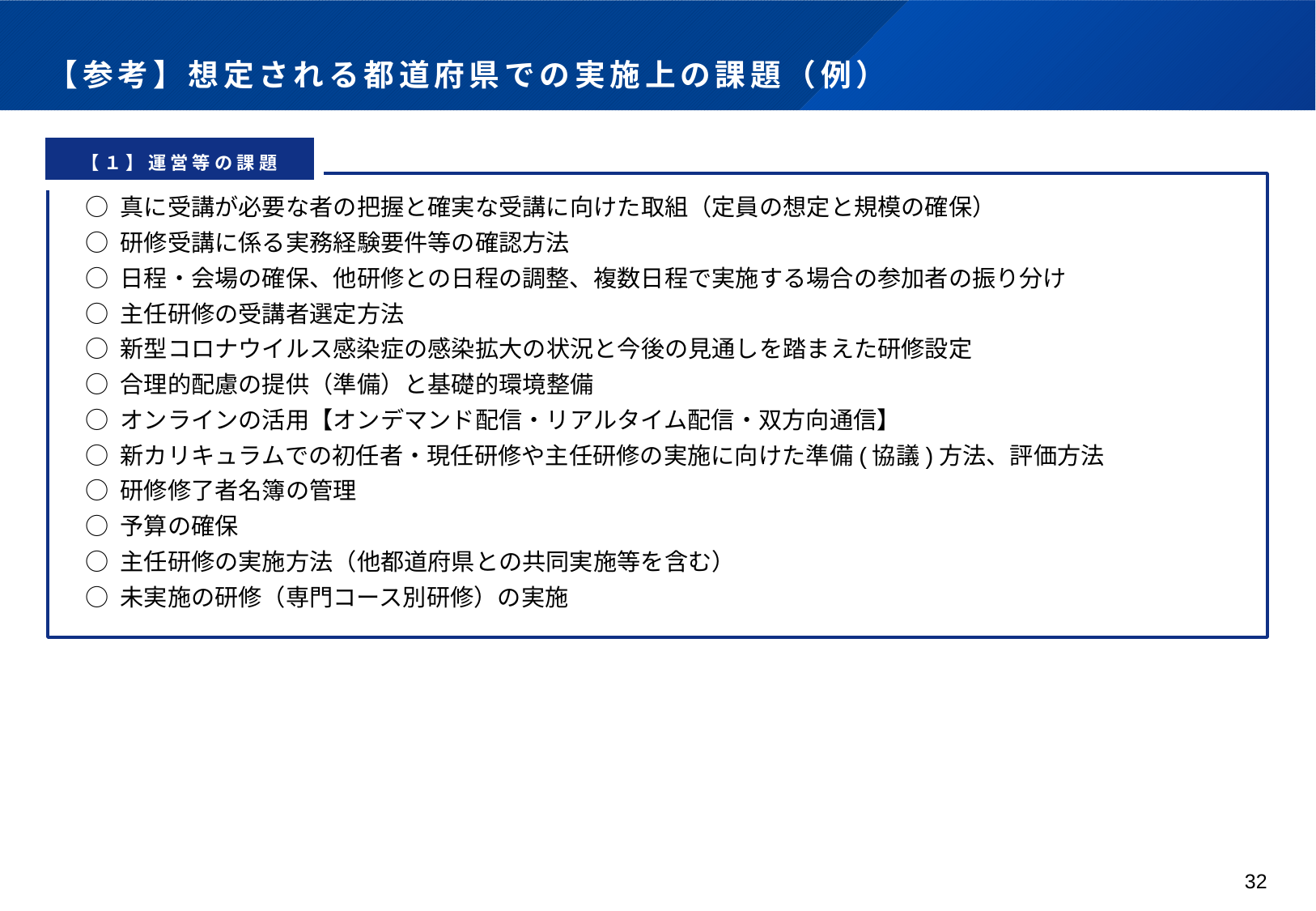

# 【参考】想定される都道府県での実施上の課題（例）
【１】運営等の課題
○ 真に受講が必要な者の把握と確実な受講に向けた取組（定員の想定と規模の確保）
○ 研修受講に係る実務経験要件等の確認方法
○ 日程・会場の確保、他研修との日程の調整、複数日程で実施する場合の参加者の振り分け
○ 主任研修の受講者選定方法
○ 新型コロナウイルス感染症の感染拡大の状況と今後の見通しを踏まえた研修設定
○ 合理的配慮の提供（準備）と基礎的環境整備
○ オンラインの活用【オンデマンド配信・リアルタイム配信・双方向通信】
○ 新カリキュラムでの初任者・現任研修や主任研修の実施に向けた準備(協議)方法、評価方法
○ 研修修了者名簿の管理
○ 予算の確保
○ 主任研修の実施方法（他都道府県との共同実施等を含む）
○ 未実施の研修（専門コース別研修）の実施
32